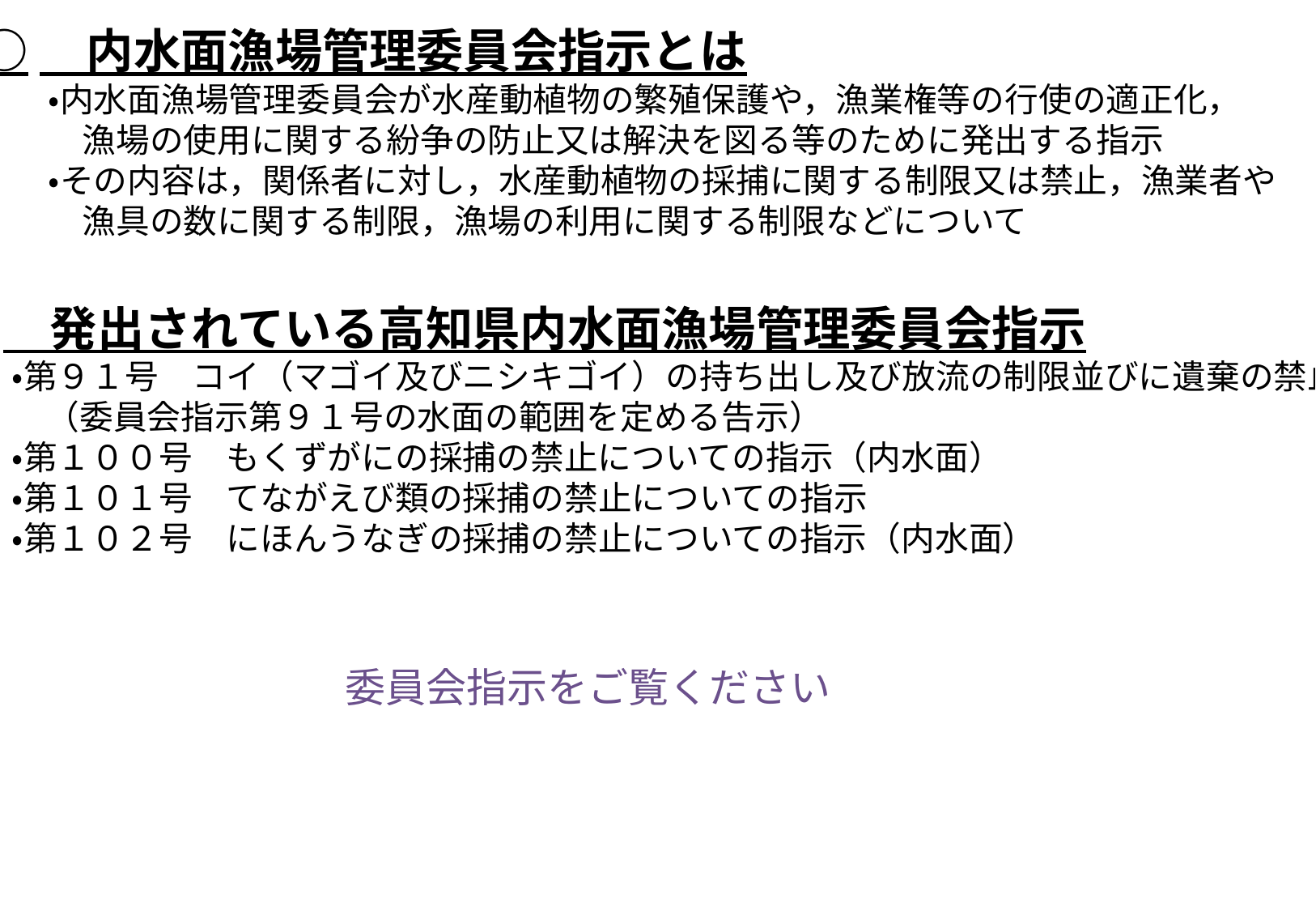

○　内水面漁場管理委員会指示とは
　　・内水面漁場管理委員会が水産動植物の繁殖保護や，漁業権等の行使の適正化，
　　　漁場の使用に関する紛争の防止又は解決を図る等のために発出する指示
　　・その内容は，関係者に対し，水産動植物の採捕に関する制限又は禁止，漁業者や
　　　漁具の数に関する制限，漁場の利用に関する制限などについて
○　発出されている高知県内水面漁場管理委員会指示
　　・第９１号　コイ（マゴイ及びニシキゴイ）の持ち出し及び放流の制限並びに遺棄の禁止
　　　（委員会指示第９１号の水面の範囲を定める告示）
　　・第１００号　もくずがにの採捕の禁止についての指示（内水面）
　　・第１０１号　てながえび類の採捕の禁止についての指示
　　・第１０２号　にほんうなぎの採捕の禁止についての指示（内水面）
委員会指示をご覧ください